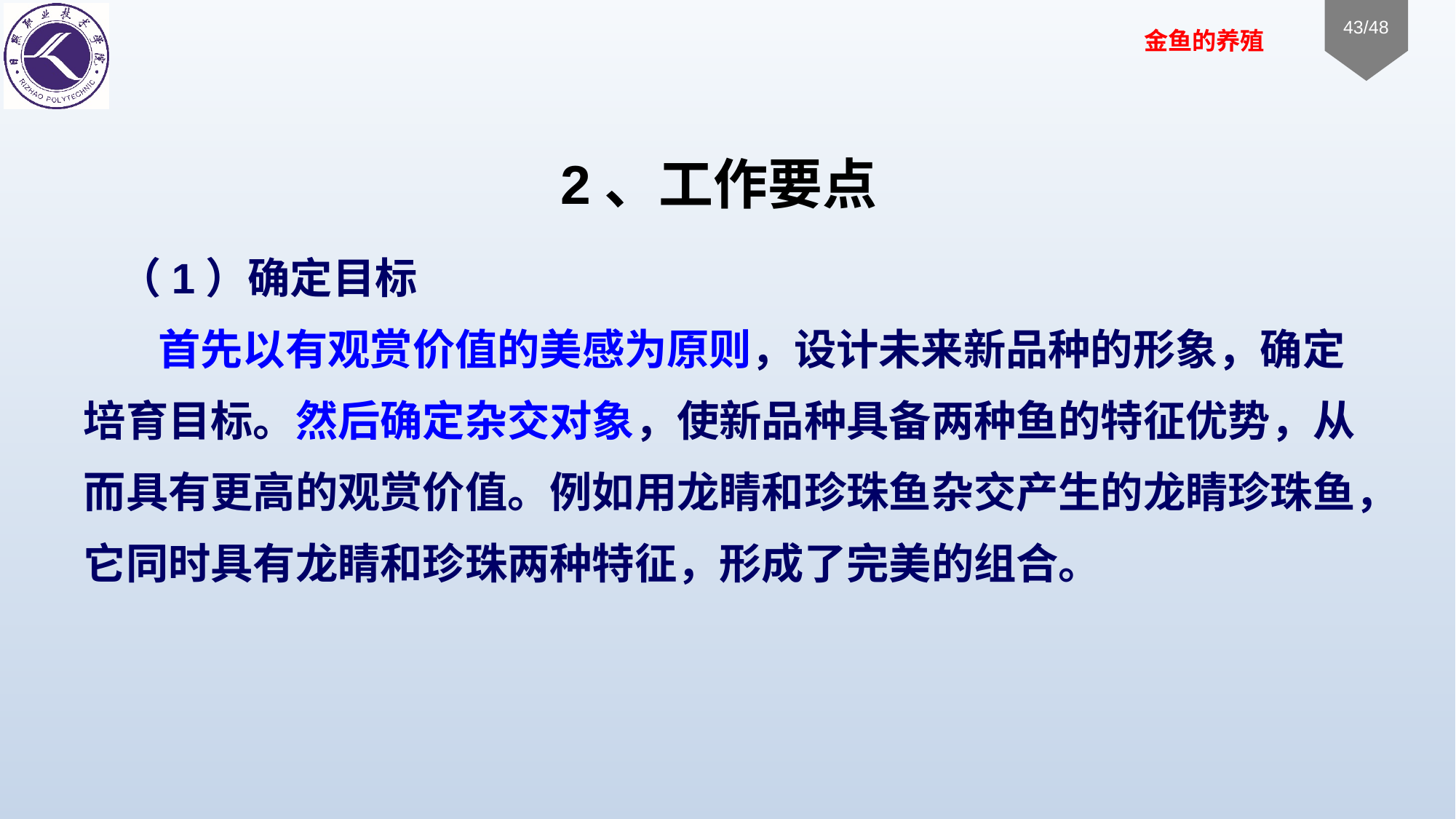

# 2、工作要点
（1）确定目标
   首先以有观赏价值的美感为原则，设计未来新品种的形象，确定培育目标。然后确定杂交对象，使新品种具备两种鱼的特征优势，从而具有更高的观赏价值。例如用龙睛和珍珠鱼杂交产生的龙睛珍珠鱼，它同时具有龙睛和珍珠两种特征，形成了完美的组合。